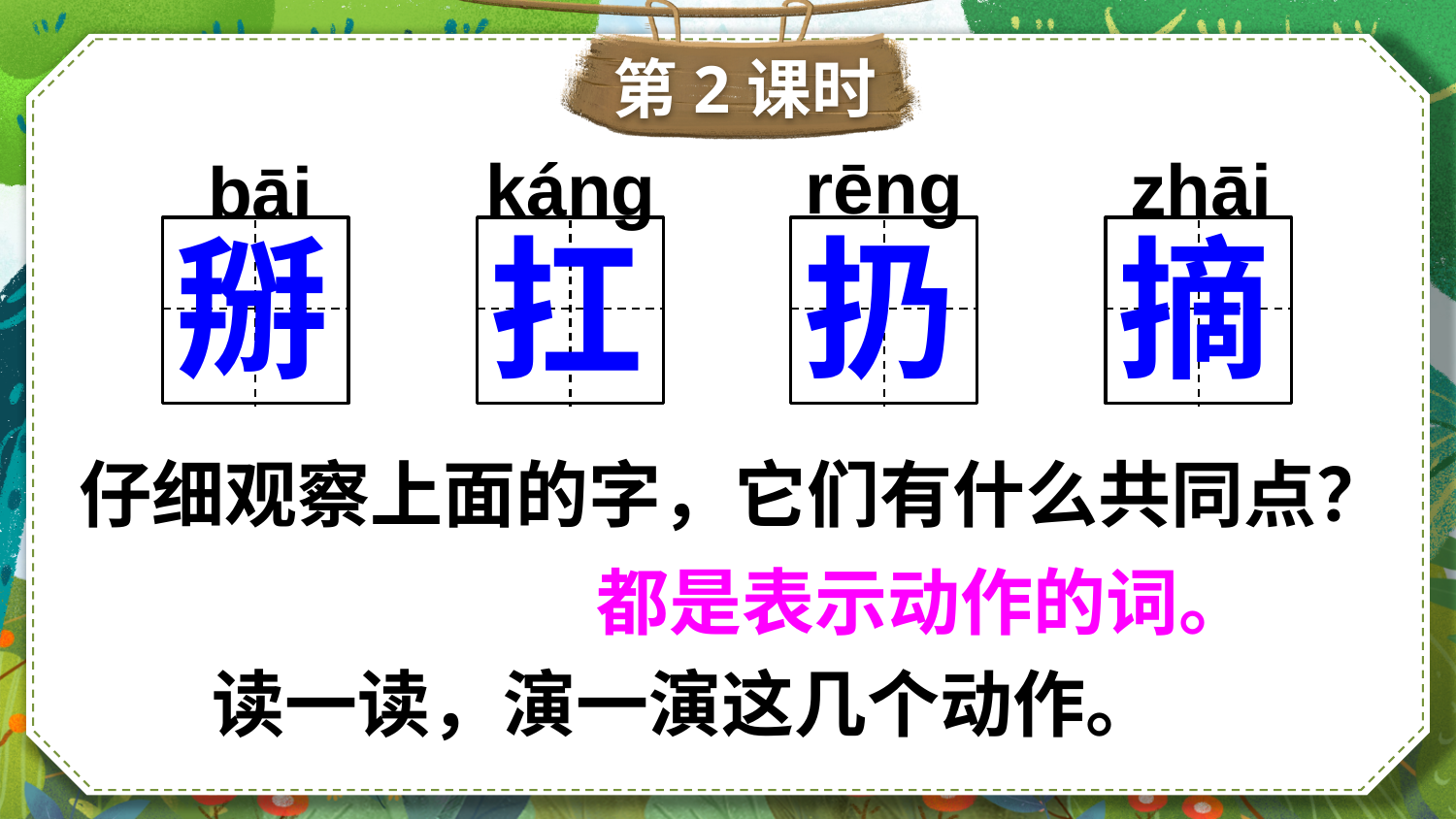

第2课时
rēnɡ
kánɡ
zhāi
bāi
掰
扛
扔
摘

仔细观察上面的字，它们有什么共同点？
都是表示动作的词。
    读一读，演一演这几个动作。